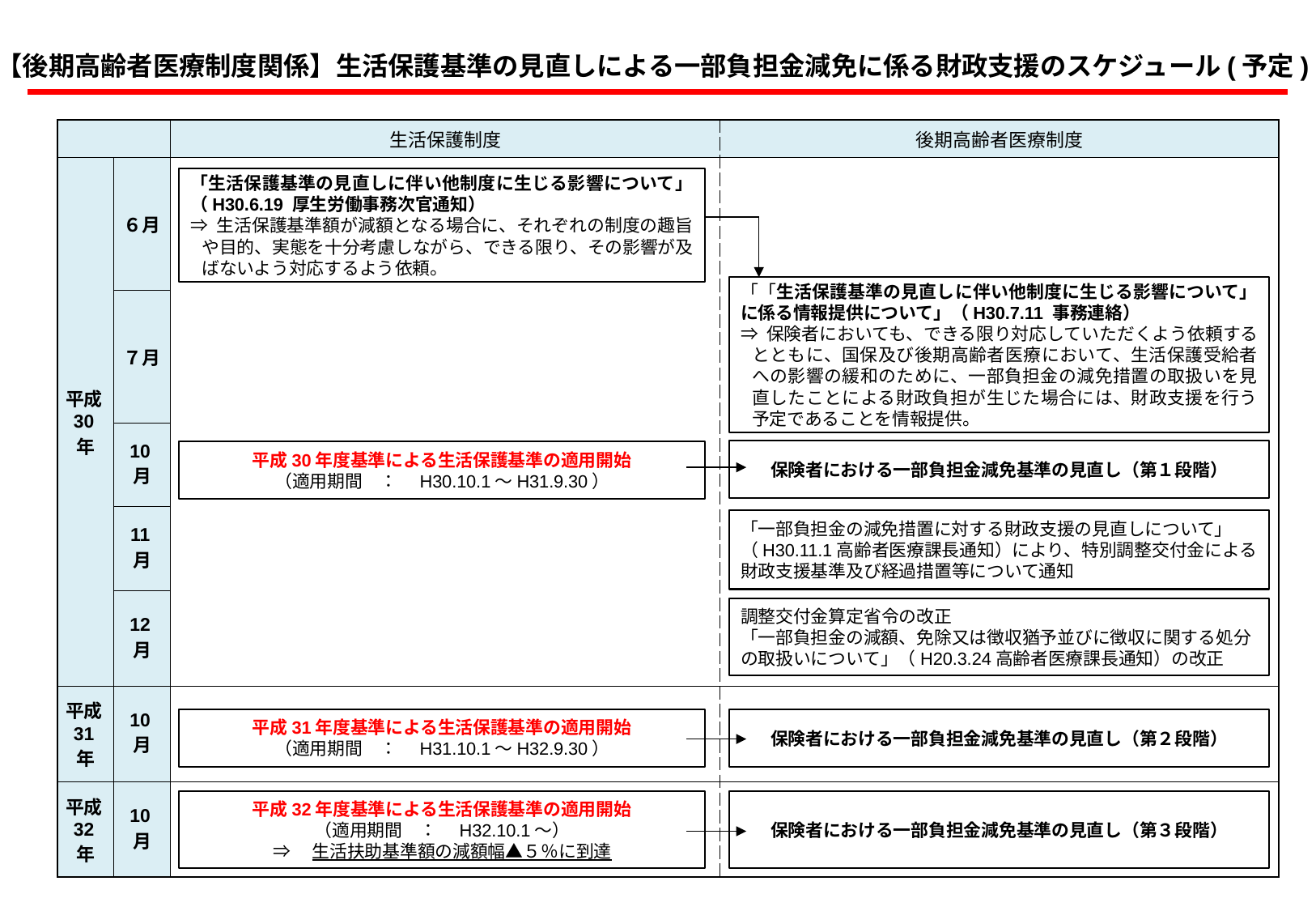

【後期高齢者医療制度関係】生活保護基準の見直しによる一部負担金減免に係る財政支援のスケジュール(予定)
|  |  | 生活保護制度 | 後期高齢者医療制度 |
| --- | --- | --- | --- |
| 平成30年 | ６月 |  |  |
|  | ７月 |  |  |
|  | 10月 |  |  |
|  | 11月 |  |  |
|  | 12月 |  |  |
| 平成31年 | 10月 |  |  |
| 平成32年 | 10月 |  |  |
「生活保護基準の見直しに伴い他制度に生じる影響について」（H30.6.19 厚生労働事務次官通知）
⇒ 生活保護基準額が減額となる場合に、それぞれの制度の趣旨や目的、実態を十分考慮しながら、できる限り、その影響が及ばないよう対応するよう依頼。
「「生活保護基準の見直しに伴い他制度に生じる影響について」に係る情報提供について」（H30.7.11 事務連絡）
⇒ 保険者においても、できる限り対応していただくよう依頼するとともに、国保及び後期高齢者医療において、生活保護受給者への影響の緩和のために、一部負担金の減免措置の取扱いを見直したことによる財政負担が生じた場合には、財政支援を行う予定であることを情報提供。
保険者における一部負担金減免基準の見直し（第１段階）
平成30年度基準による生活保護基準の適用開始
（適用期間　：　H30.10.1～H31.9.30）
「一部負担金の減免措置に対する財政支援の見直しについて」（H30.11.1高齢者医療課長通知）により、特別調整交付金による財政支援基準及び経過措置等について通知
調整交付金算定省令の改正
「一部負担金の減額、免除又は徴収猶予並びに徴収に関する処分の取扱いについて」（H20.3.24高齢者医療課長通知）の改正
平成31年度基準による生活保護基準の適用開始
（適用期間　：　H31.10.1～H32.9.30）
保険者における一部負担金減免基準の見直し（第２段階）
平成32年度基準による生活保護基準の適用開始
（適用期間　：　H32.10.1～）
⇒　生活扶助基準額の減額幅▲５％に到達
保険者における一部負担金減免基準の見直し（第３段階）